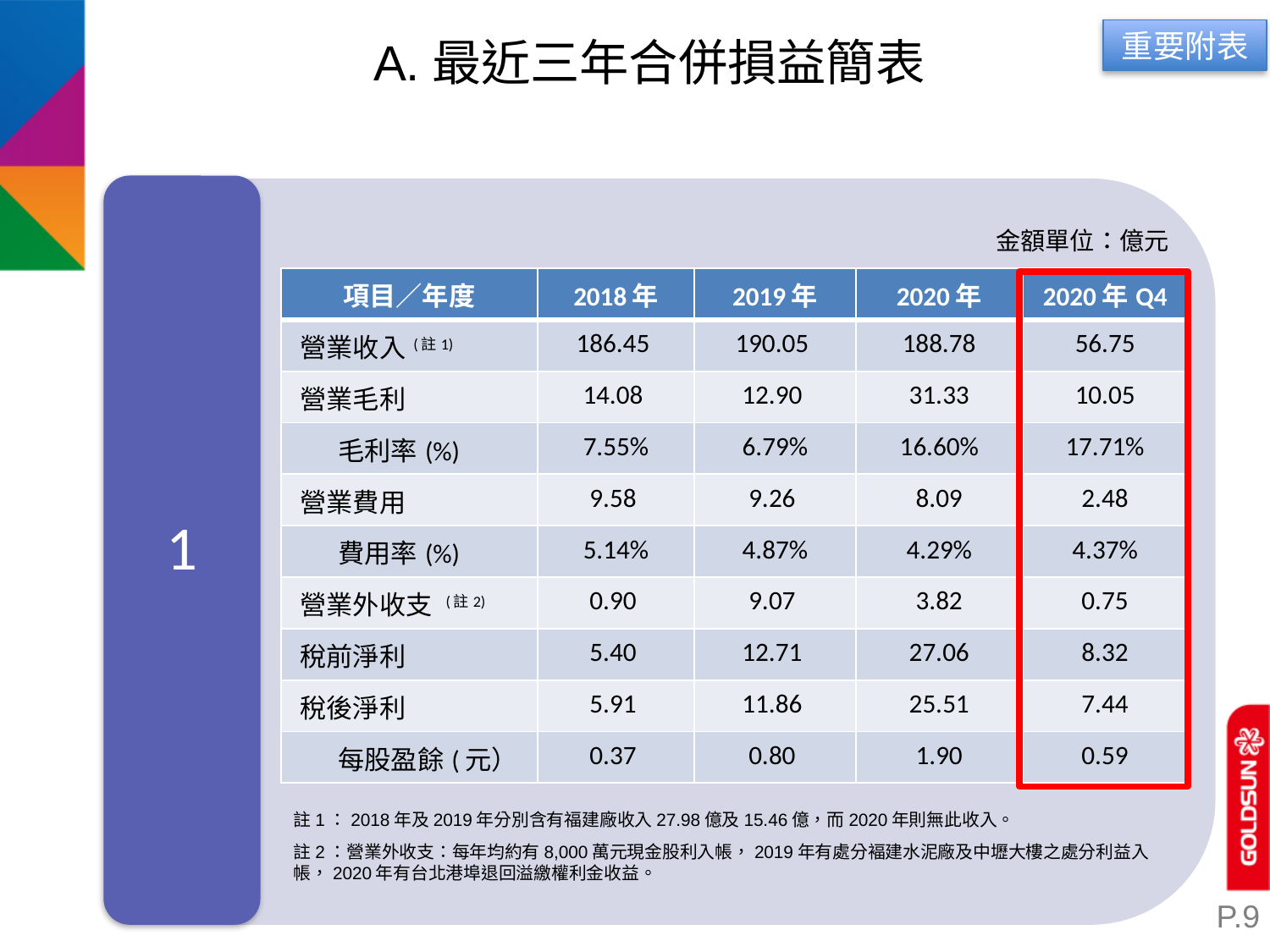

重要附表
A.最近三年合併損益簡表

1

金額單位：億元
| 項目／年度 | 2018年 | 2019年 | 2020年 | 2020年Q4 |
| --- | --- | --- | --- | --- |
| 營業收入(註1) | 186.45 | 190.05 | 188.78 | 56.75 |
| 營業毛利 | 14.08 | 12.90 | 31.33 | 10.05 |
| 毛利率(%) | 7.55% | 6.79% | 16.60% | 17.71% |
| 營業費用 | 9.58 | 9.26 | 8.09 | 2.48 |
| 費用率(%) | 5.14% | 4.87% | 4.29% | 4.37% |
| 營業外收支 (註2) | 0.90 | 9.07 | 3.82 | 0.75 |
| 稅前淨利 | 5.40 | 12.71 | 27.06 | 8.32 |
| 稅後淨利 | 5.91 | 11.86 | 25.51 | 7.44 |
| 每股盈餘(元） | 0.37 | 0.80 | 1.90 | 0.59 |

註1：2018年及2019年分別含有福建廠收入27.98億及15.46億，而2020年則無此收入。
註2：營業外收支：每年均約有8,000萬元現金股利入帳，2019年有處分褔建水泥廠及中壢大樓之處分利益入帳，2020年有台北港埠退回溢繳權利金收益。
P.9